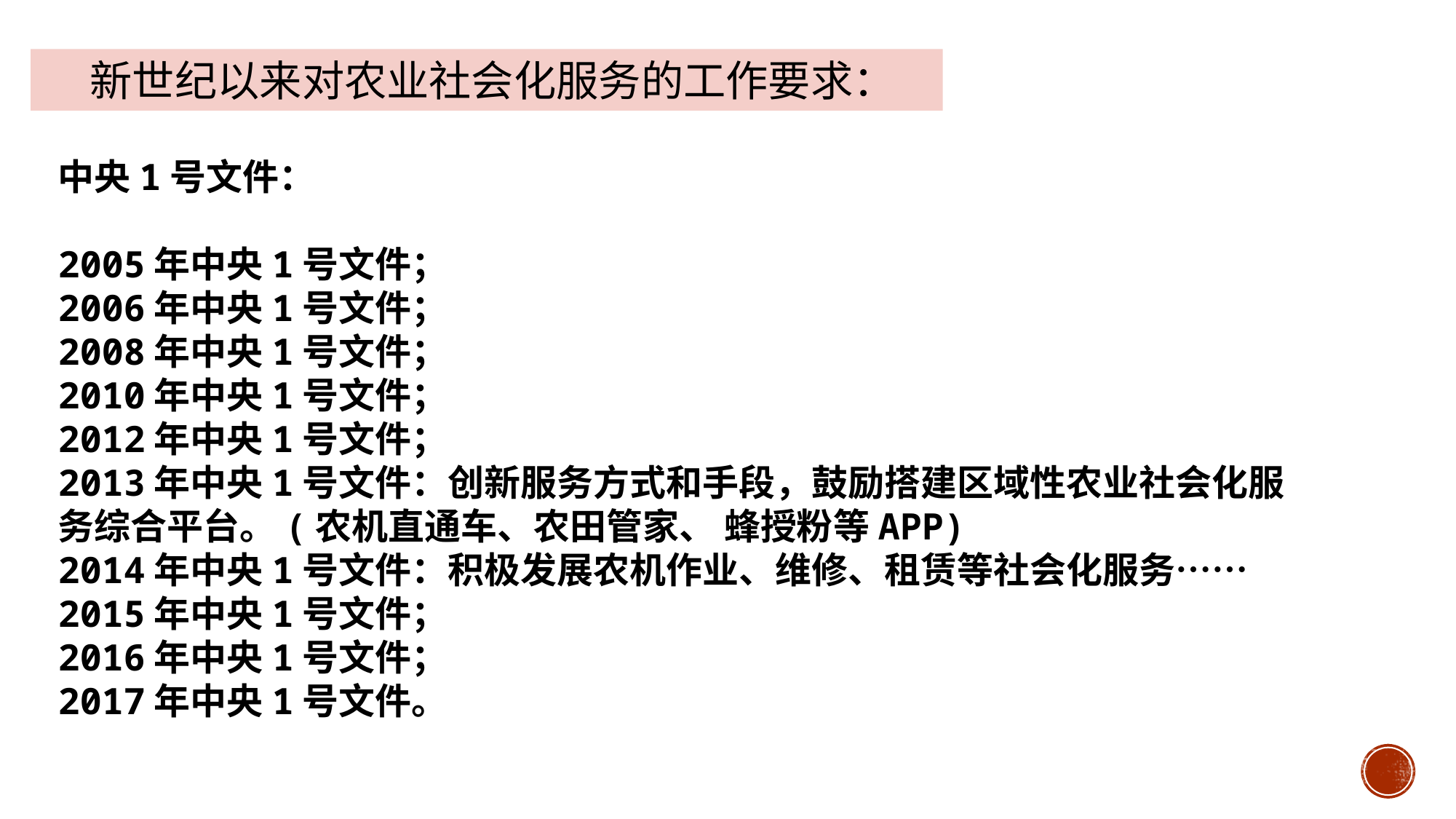

新世纪以来对农业社会化服务的工作要求：
中央1号文件：

2005年中央1号文件；
2006年中央1号文件；
2008年中央1号文件；
2010年中央1号文件；
2012年中央1号文件；
2013年中央1号文件：创新服务方式和手段，鼓励搭建区域性农业社会化服务综合平台。(农机直通车、农田管家、 蜂授粉等APP)
2014年中央1号文件：积极发展农机作业、维修、租赁等社会化服务……
2015年中央1号文件；
2016年中央1号文件；
2017年中央1号文件。